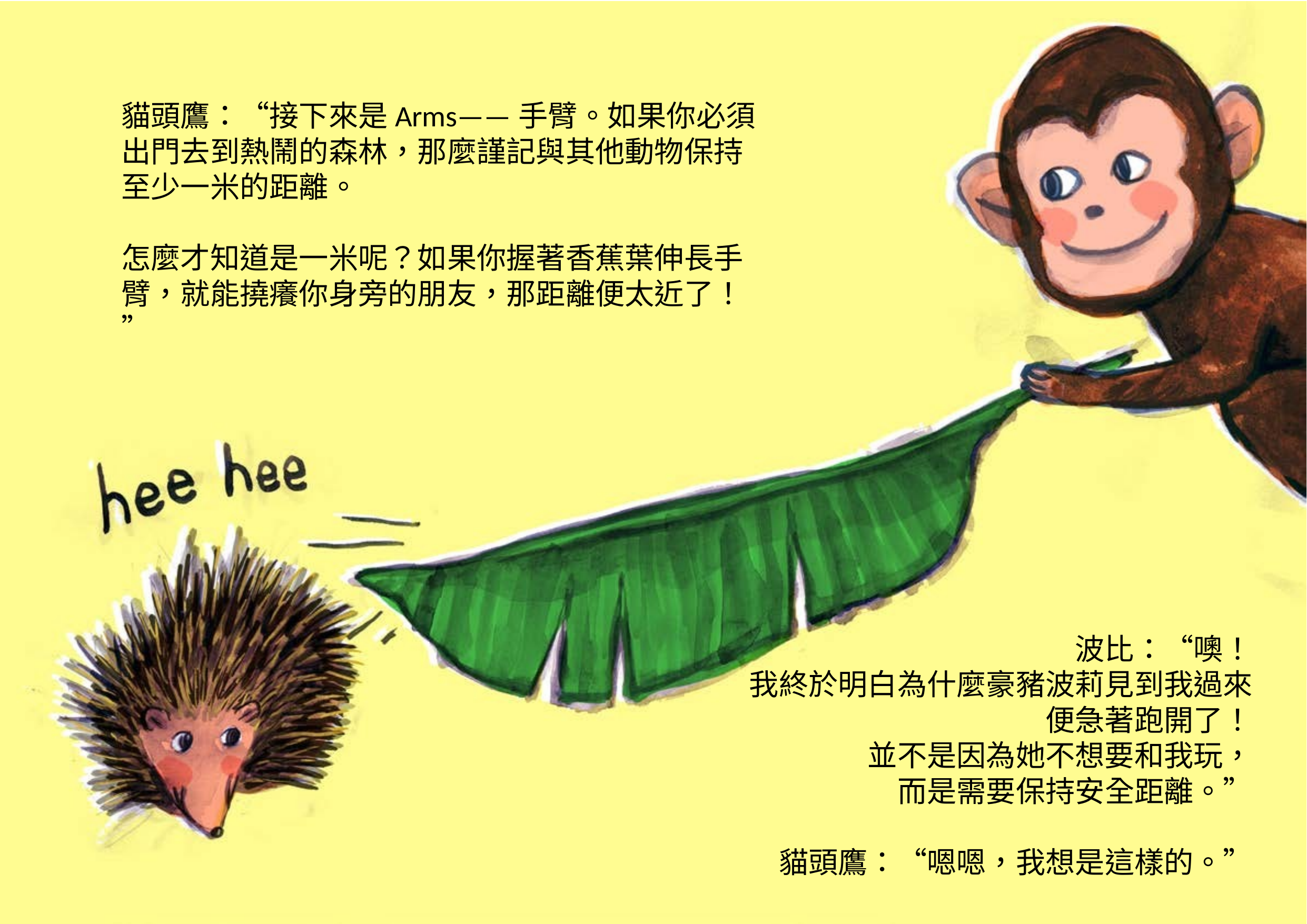

貓頭鷹：“接下來是Arms——手臂。如果你必須出門去到熱鬧的森林，那麼謹記與其他動物保持至少一米的距離。

怎麼才知道是一米呢？如果你握著香蕉葉伸長手臂，就能撓癢你身旁的朋友，那距離便太近了！”
波比：“噢！
我終於明白為什麼豪豬波莉見到我過來
便急著跑開了！
並不是因為她不想要和我玩，
而是需要保持安全距離。”

貓頭鷹：“嗯嗯，我想是這樣的。”